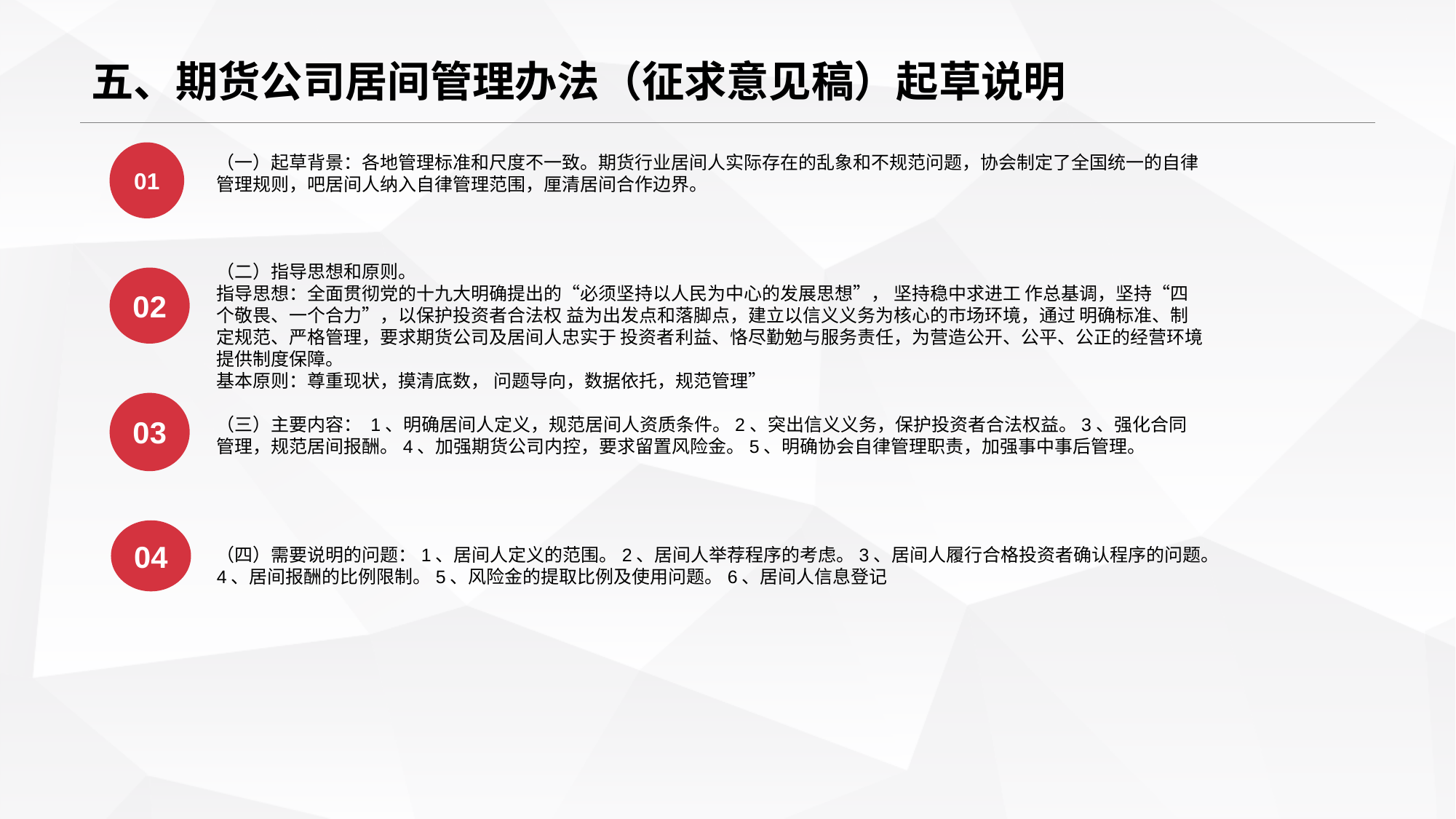

# 五、期货公司居间管理办法（征求意见稿）起草说明
01
（一）起草背景：各地管理标准和尺度不一致。期货行业居间人实际存在的乱象和不规范问题，协会制定了全国统一的自律管理规则，吧居间人纳入自律管理范围，厘清居间合作边界。

（二）指导思想和原则。
指导思想：全面贯彻党的十九大明确提出的“必须坚持以人民为中心的发展思想”， 坚持稳中求进工 作总基调，坚持“四个敬畏、一个合力”，以保护投资者合法权 益为出发点和落脚点，建立以信义义务为核心的市场环境，通过 明确标准、制定规范、严格管理，要求期货公司及居间人忠实于 投资者利益、恪尽勤勉与服务责任，为营造公开、公平、公正的经营环境提供制度保障。
基本原则：尊重现状，摸清底数， 问题导向，数据依托，规范管理”

（三）主要内容： 1、明确居间人定义，规范居间人资质条件。2、突出信义义务，保护投资者合法权益。3、强化合同管理，规范居间报酬。4、加强期货公司内控，要求留置风险金。5、明确协会自律管理职责，加强事中事后管理。

（四）需要说明的问题：1、居间人定义的范围。2、居间人举荐程序的考虑。3、居间人履行合格投资者确认程序的问题。
4、居间报酬的比例限制。5、风险金的提取比例及使用问题。6、居间人信息登记

02
03
04